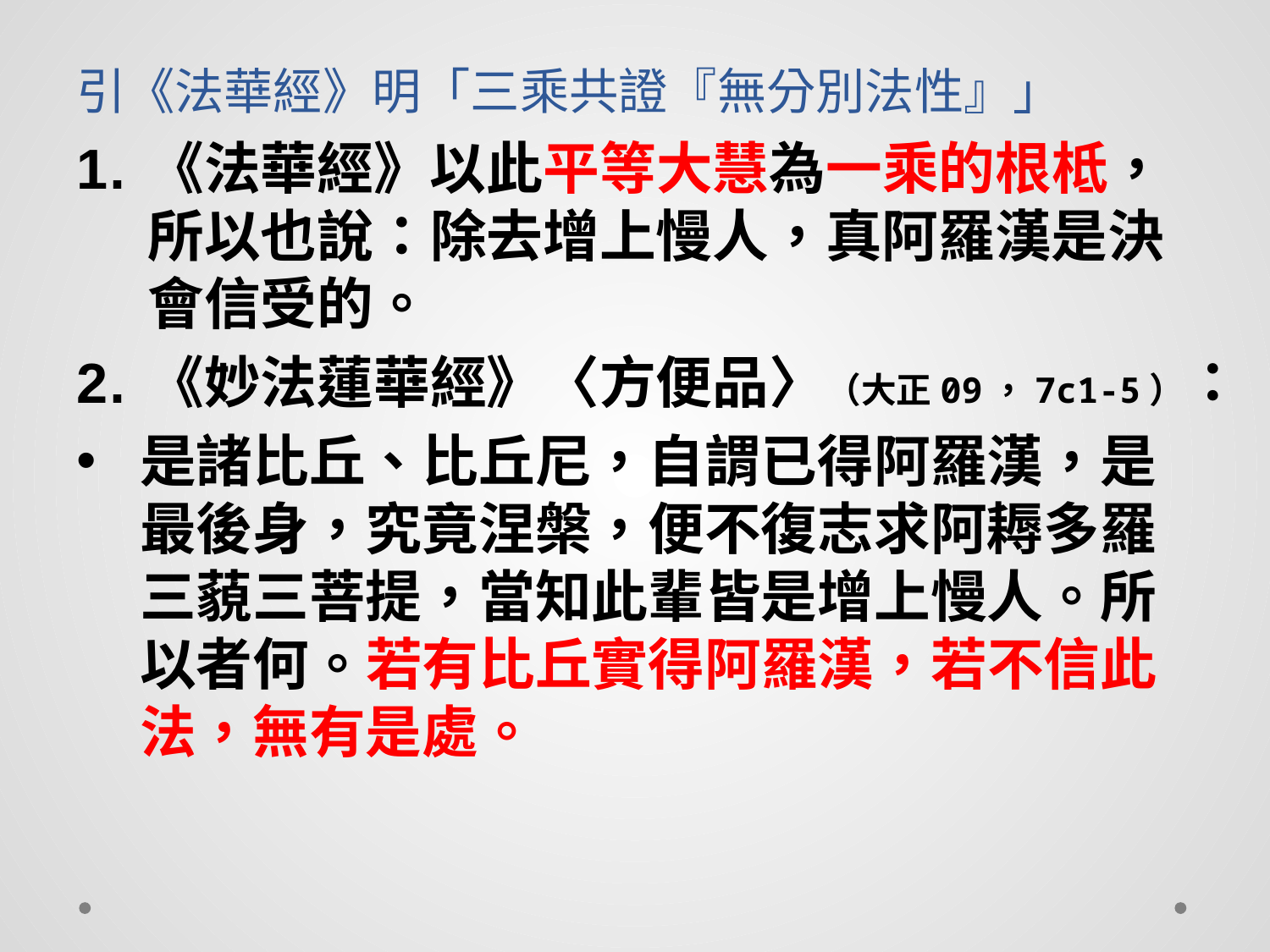

# 引《法華經》明「三乘共證『無分別法性』」
《法華經》以此平等大慧為一乘的根柢，所以也說：除去增上慢人，真阿羅漢是決會信受的。
《妙法蓮華經》〈方便品〉（大正09，7c1-5）：
是諸比丘、比丘尼，自謂已得阿羅漢，是最後身，究竟涅槃，便不復志求阿耨多羅三藐三菩提，當知此輩皆是增上慢人。所以者何。若有比丘實得阿羅漢，若不信此法，無有是處。